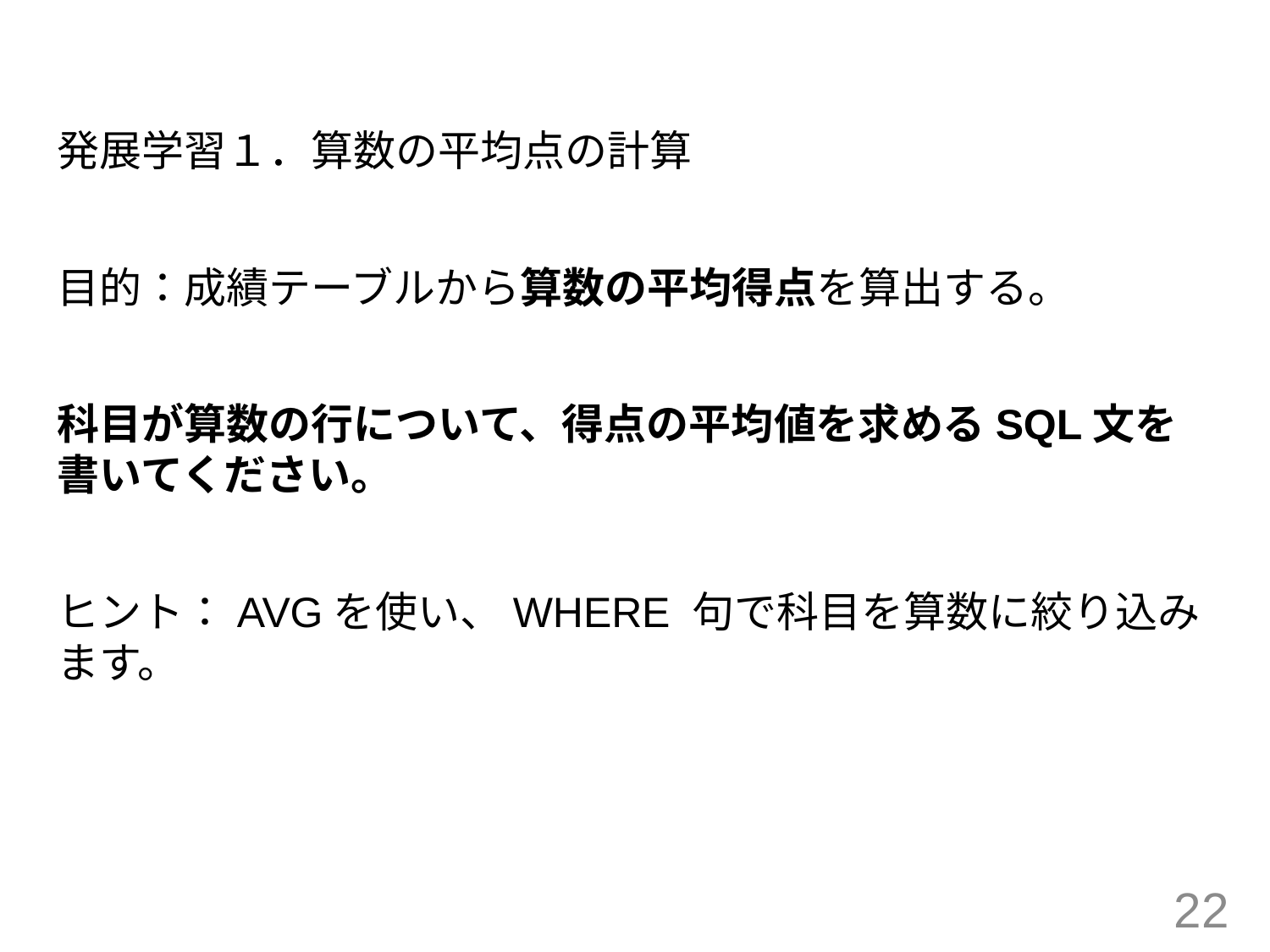

#
発展学習１．算数の平均点の計算

目的：成績テーブルから算数の平均得点を算出する。

科目が算数の行について、得点の平均値を求めるSQL文を書いてください。

ヒント：AVGを使い、WHERE 句で科目を算数に絞り込みます。
22